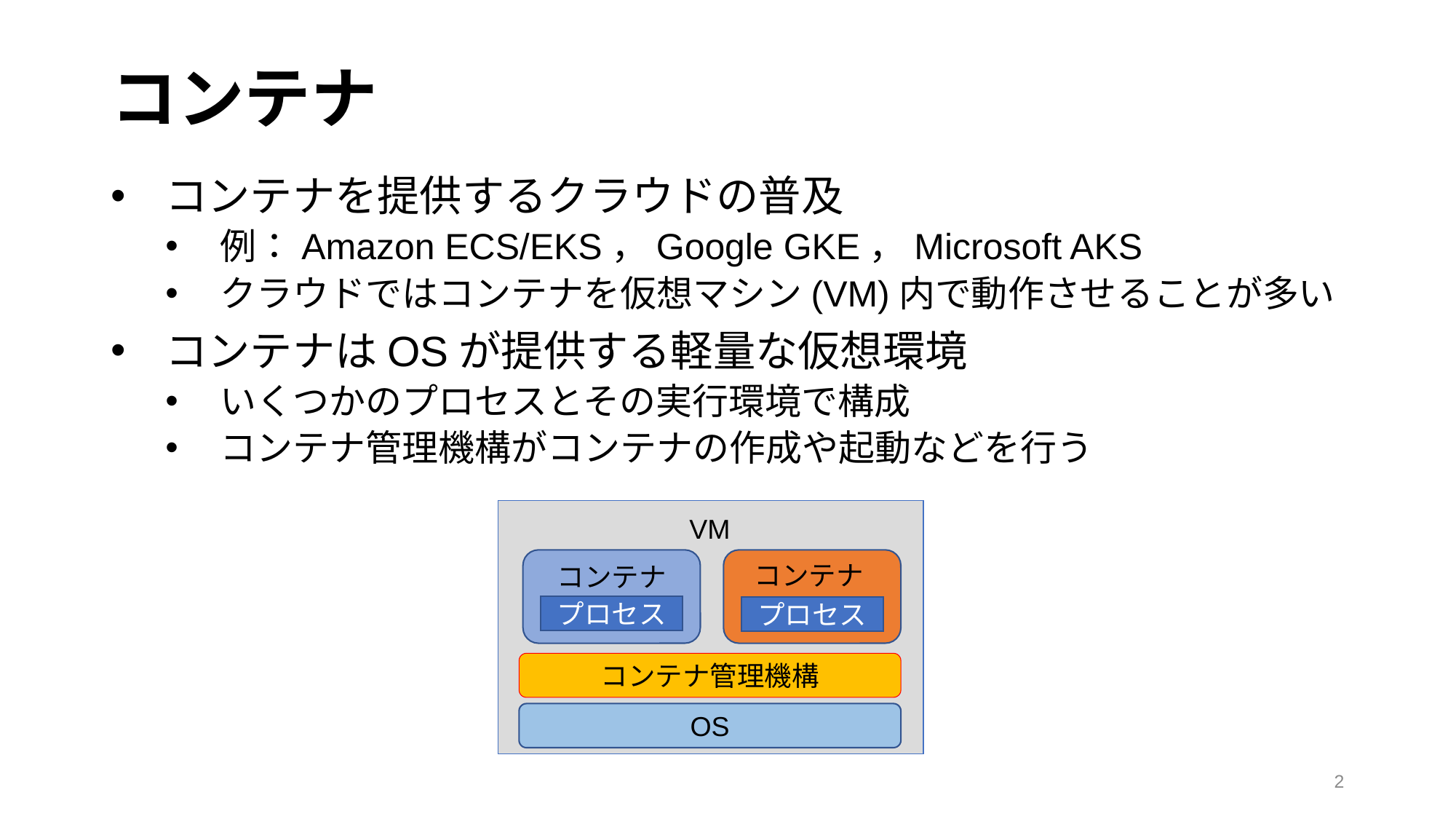

# コンテナ
コンテナを提供するクラウドの普及
例：Amazon ECS/EKS，Google GKE，Microsoft AKS
クラウドではコンテナを仮想マシン(VM)内で動作させることが多い
コンテナはOSが提供する軽量な仮想環境
いくつかのプロセスとその実行環境で構成
コンテナ管理機構がコンテナの作成や起動などを行う

VM

コンテナ
コンテナ
プロセス
プロセス
コンテナ管理機構
OS
2